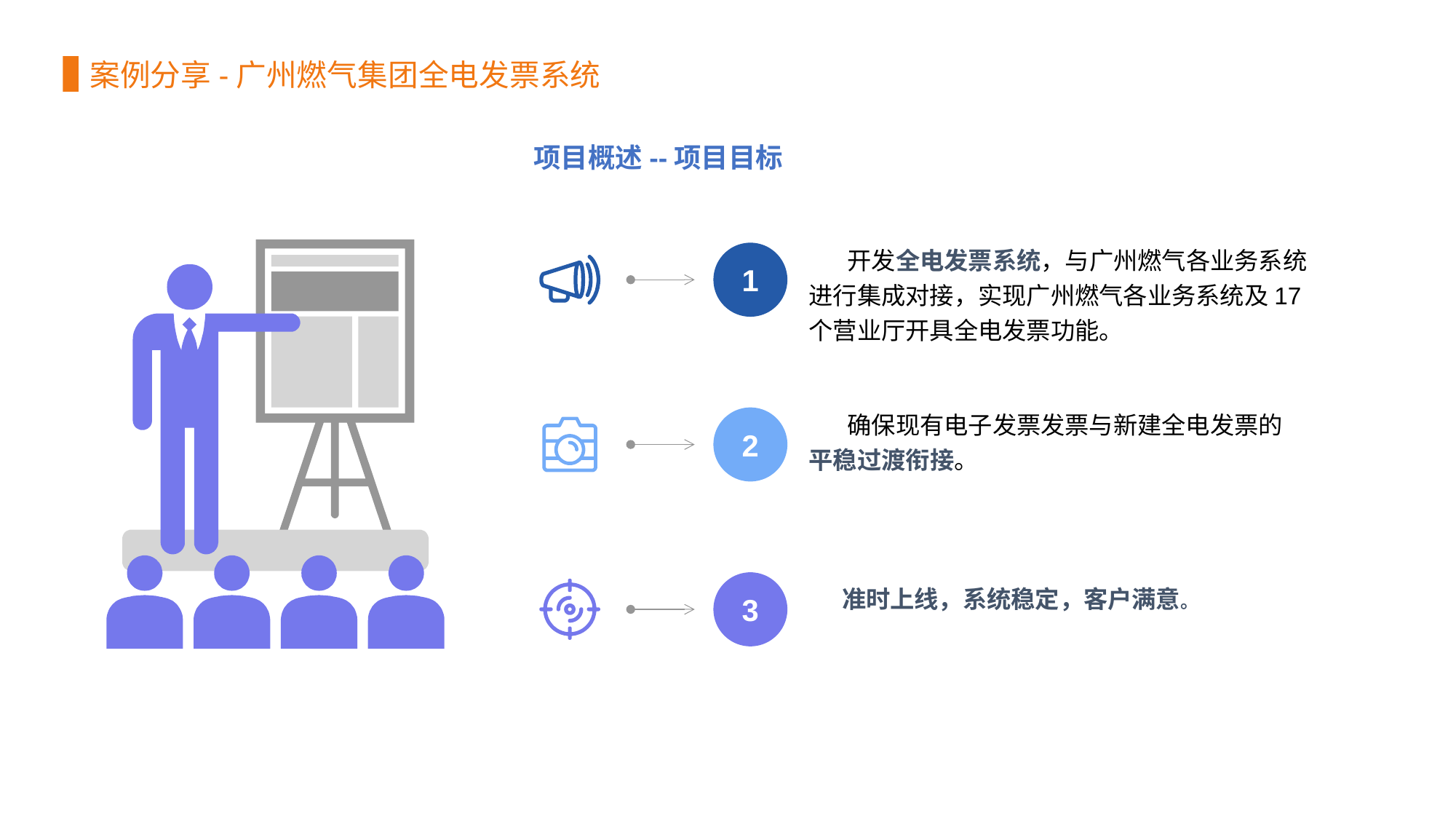

案例分享-广州燃气集团全电发票系统
项目概述--项目目标
      开发全电发票系统，与广州燃气各业务系统进行集成对接，实现广州燃气各业务系统及17个营业厅开具全电发票功能。

1

      确保现有电子发票发票与新建全电发票的平稳过渡衔接。
2

3

     准时上线，系统稳定，客户满意。